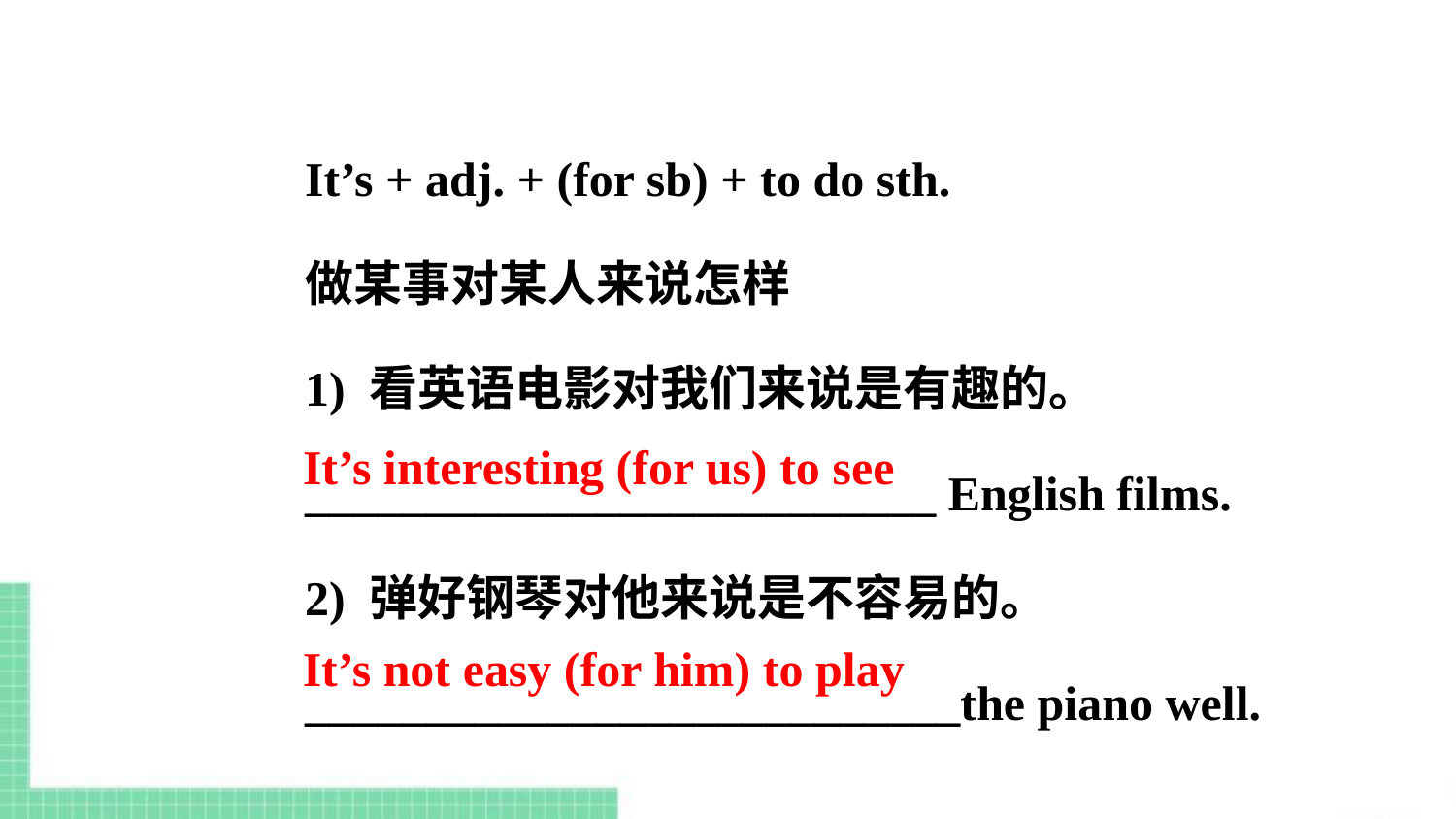

It’s + adj. + (for sb) + to do sth.
做某事对某人来说怎样
1) 看英语电影对我们来说是有趣的。
__________________________ English films.
2) 弹好钢琴对他来说是不容易的。
___________________________the piano well.
It’s interesting (for us) to see
It’s not easy (for him) to play